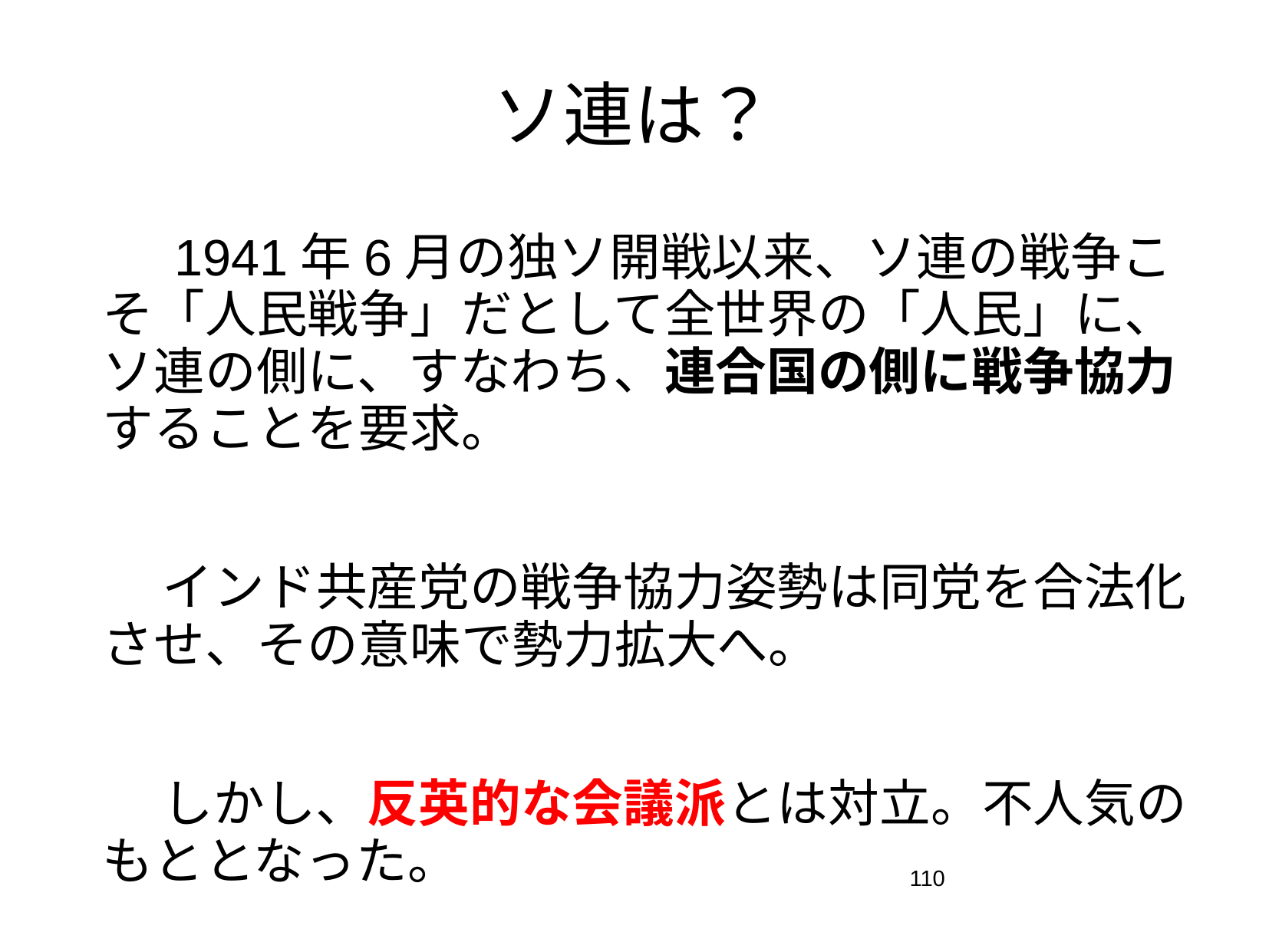

# ソ連は？
　　1941年6月の独ソ開戦以来、ソ連の戦争こそ「人民戦争」だとして全世界の「人民」に、ソ連の側に、すなわち、連合国の側に戦争協力することを要求。

　　インド共産党の戦争協力姿勢は同党を合法化させ、その意味で勢力拡大へ。

　　しかし、反英的な会議派とは対立。不人気のもととなった。
110